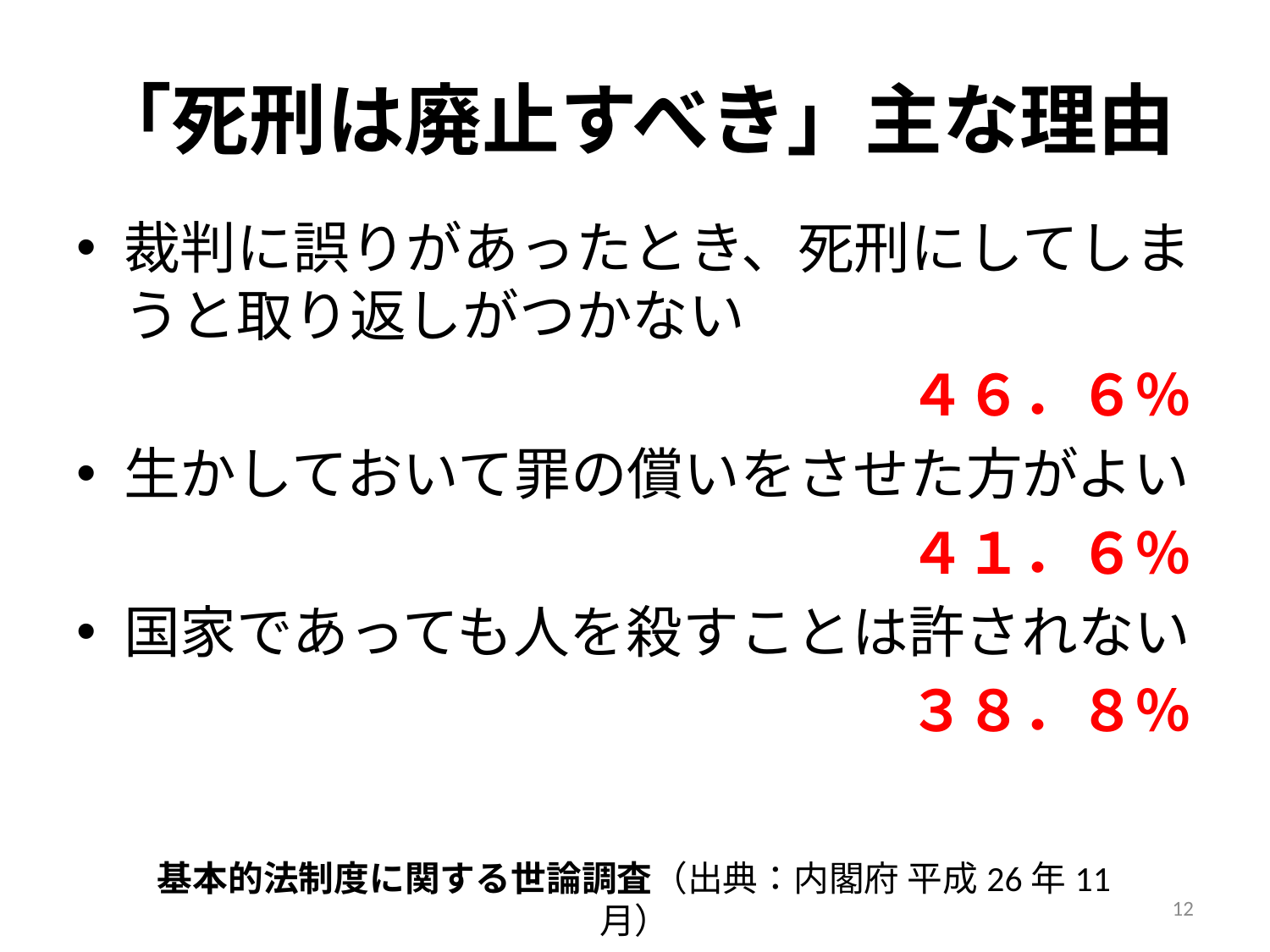

# 「死刑は廃止すべき」主な理由
裁判に誤りがあったとき、死刑にしてしまうと取り返しがつかない
　４６．６％
生かしておいて罪の償いをさせた方がよい
　４１．６％
国家であっても人を殺すことは許されない
３８．８％
基本的法制度に関する世論調査（出典：内閣府 平成26年11月）
12